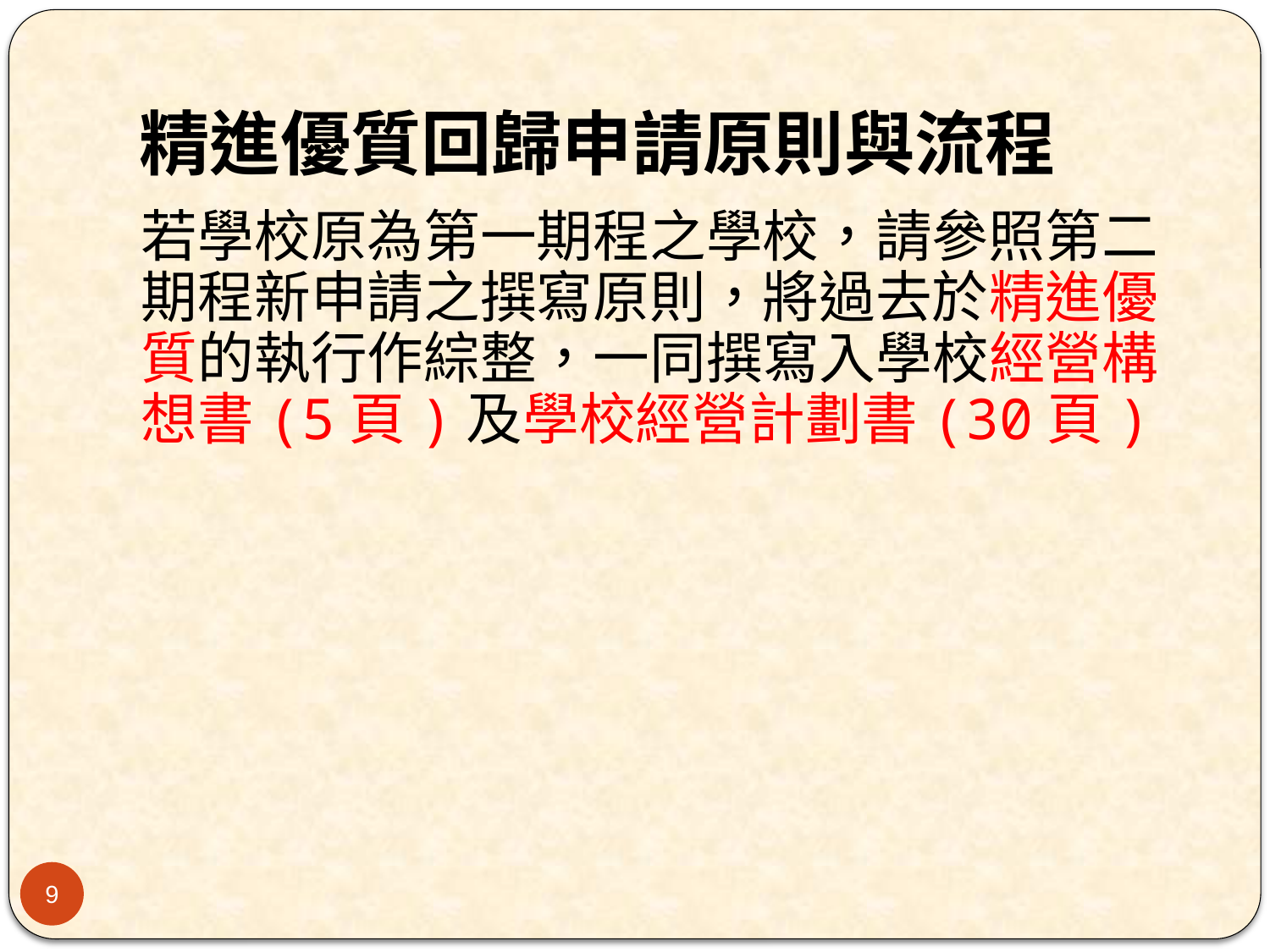

# 精進優質回歸申請原則與流程
若學校原為第一期程之學校，請參照第二期程新申請之撰寫原則，將過去於精進優質的執行作綜整，一同撰寫入學校經營構想書(5頁)及學校經營計劃書(30頁)
9